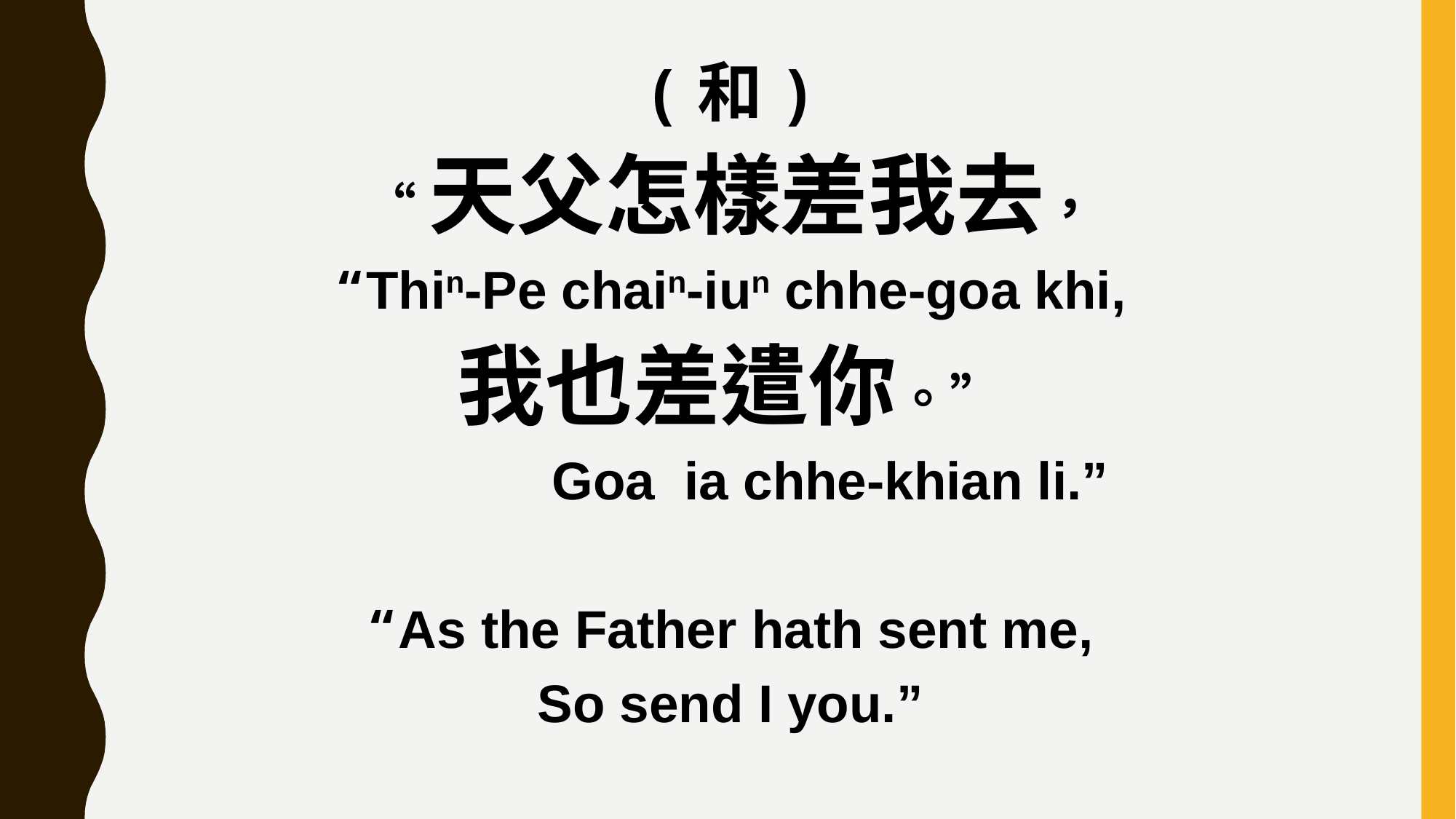

(和)
“天父怎樣差我去，
“Thin-Pe chain-iun chhe-goa khi,
我也差遣你。”
                        Goa  ia chhe-khian li.”

“As the Father hath sent me,
So send I you.”